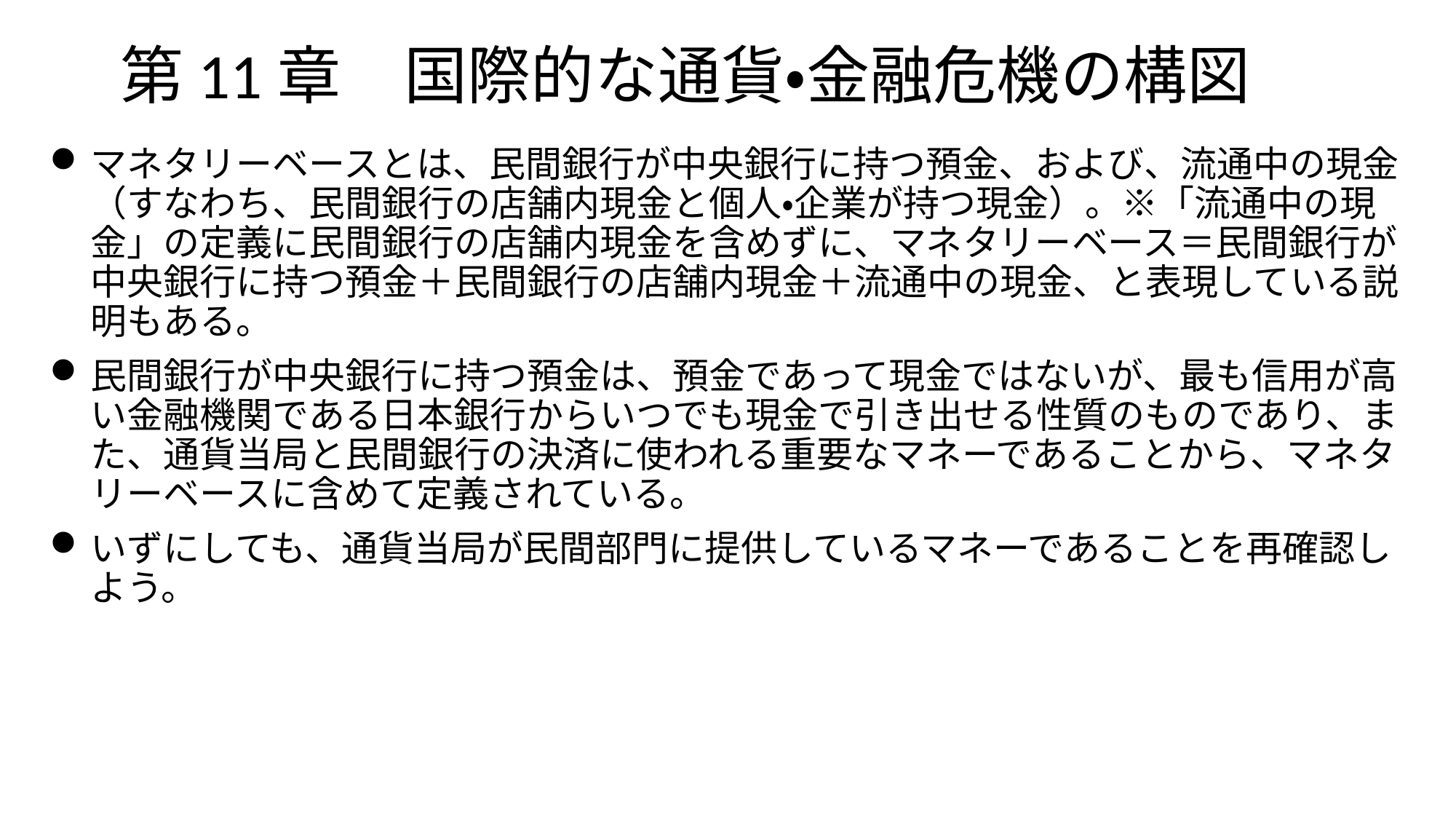

# 第11章　国際的な通貨・金融危機の構図
マネタリーベースとは、民間銀行が中央銀行に持つ預金、および、流通中の現金（すなわち、民間銀行の店舗内現金と個人・企業が持つ現金）。※「流通中の現金」の定義に民間銀行の店舗内現金を含めずに、マネタリーベース＝民間銀行が中央銀行に持つ預金＋民間銀行の店舗内現金＋流通中の現金、と表現している説明もある。
民間銀行が中央銀行に持つ預金は、預金であって現金ではないが、最も信用が高い金融機関である日本銀行からいつでも現金で引き出せる性質のものであり、また、通貨当局と民間銀行の決済に使われる重要なマネーであることから、マネタリーベースに含めて定義されている。
いずにしても、通貨当局が民間部門に提供しているマネーであることを再確認しよう。